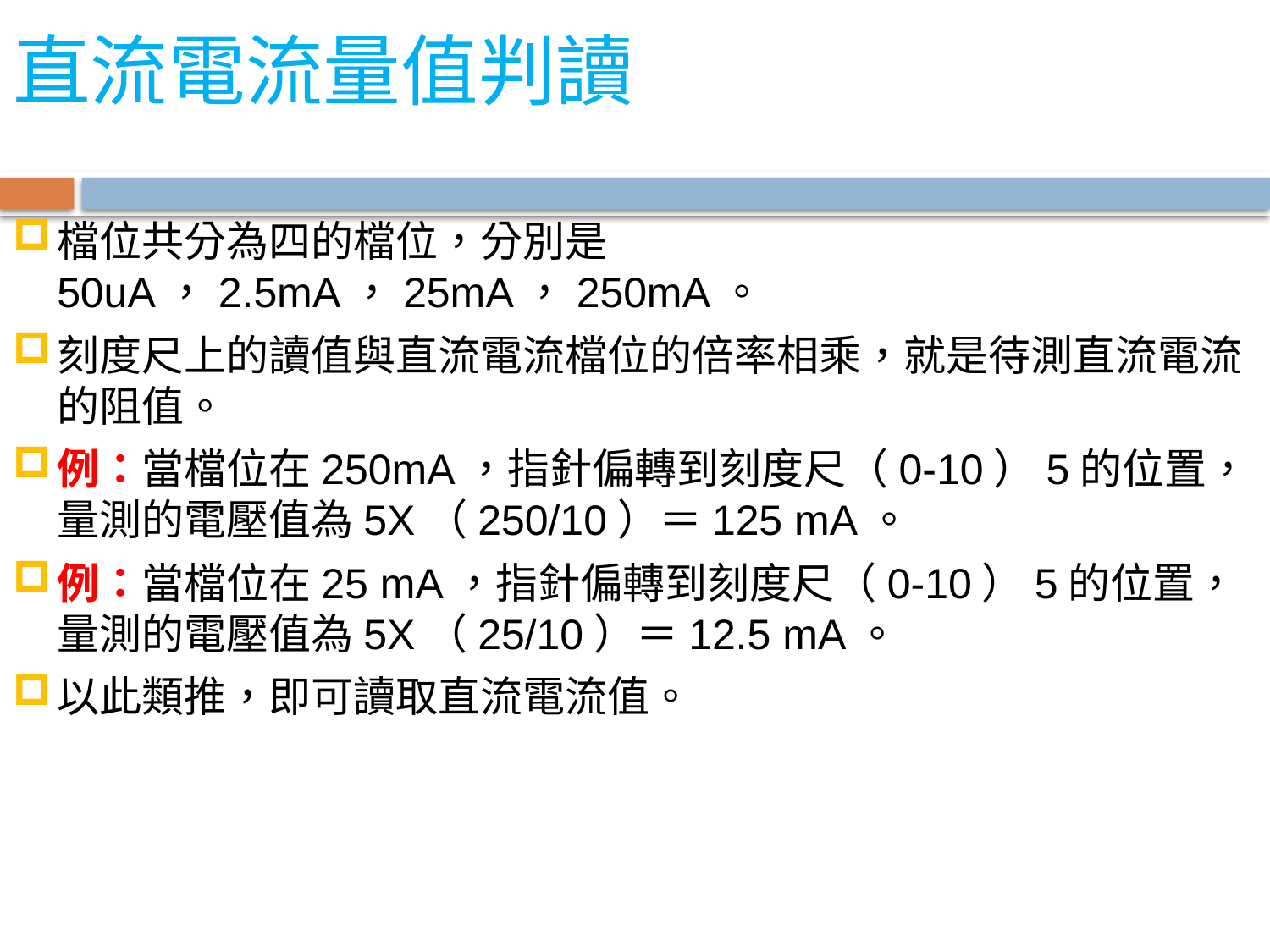

# 直流電流量值判讀
檔位共分為四的檔位，分別是50uA，2.5mA，25mA，250mA。
刻度尺上的讀值與直流電流檔位的倍率相乘，就是待測直流電流的阻值。
例：當檔位在250mA，指針偏轉到刻度尺（0-10）5的位置，量測的電壓值為5X（250/10）＝125 mA。
例：當檔位在25 mA，指針偏轉到刻度尺（0-10）5的位置，量測的電壓值為5X（25/10）＝12.5 mA。
以此類推，即可讀取直流電流值。